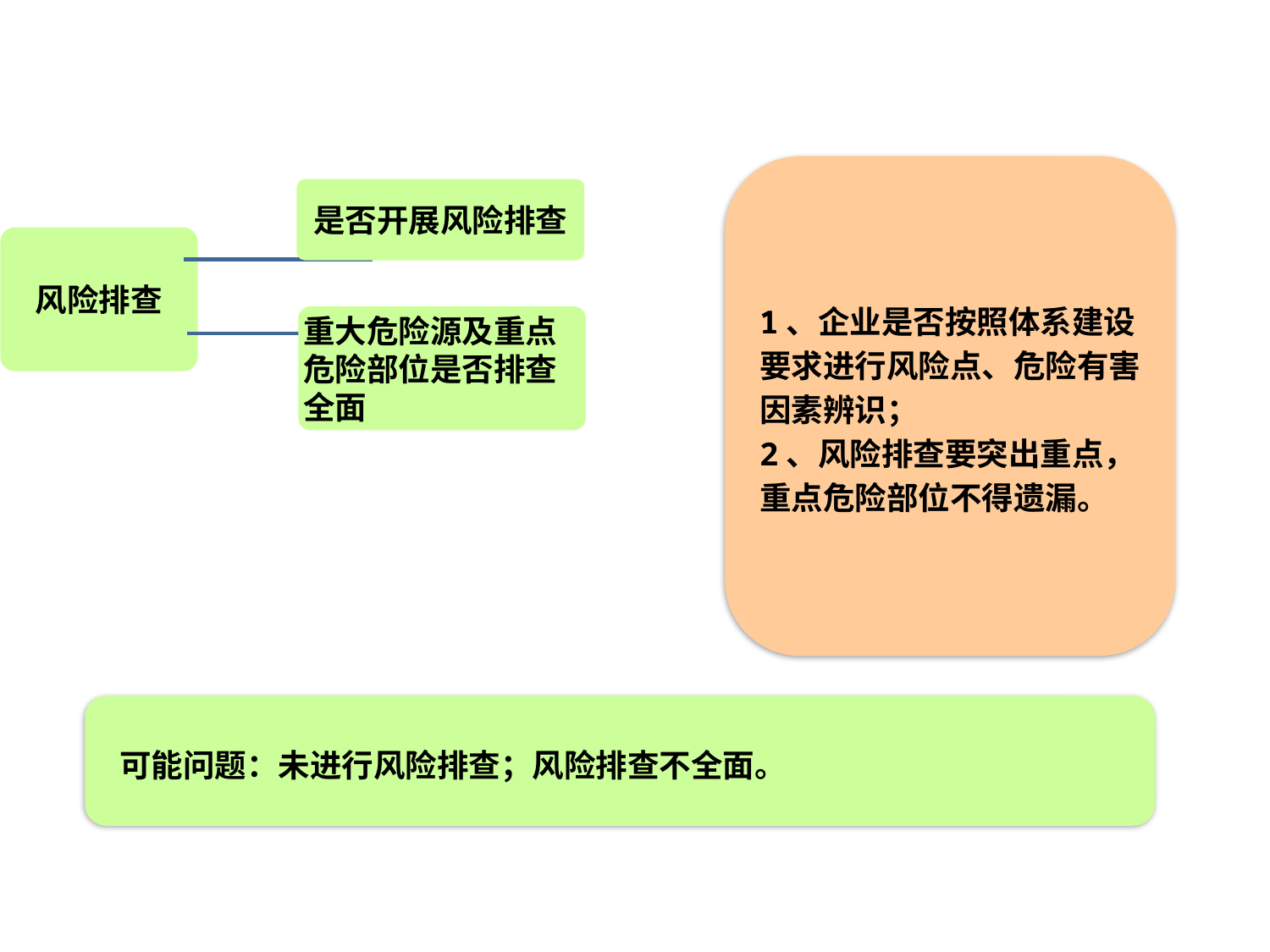

风险排查
是否开展风险排查
重大危险源及重点危险部位是否排查全面
1、企业是否按照体系建设要求进行风险点、危险有害因素辨识；
2、风险排查要突出重点，重点危险部位不得遗漏。

 可能问题：未进行风险排查；风险排查不全面。
2017年11月 莱芜